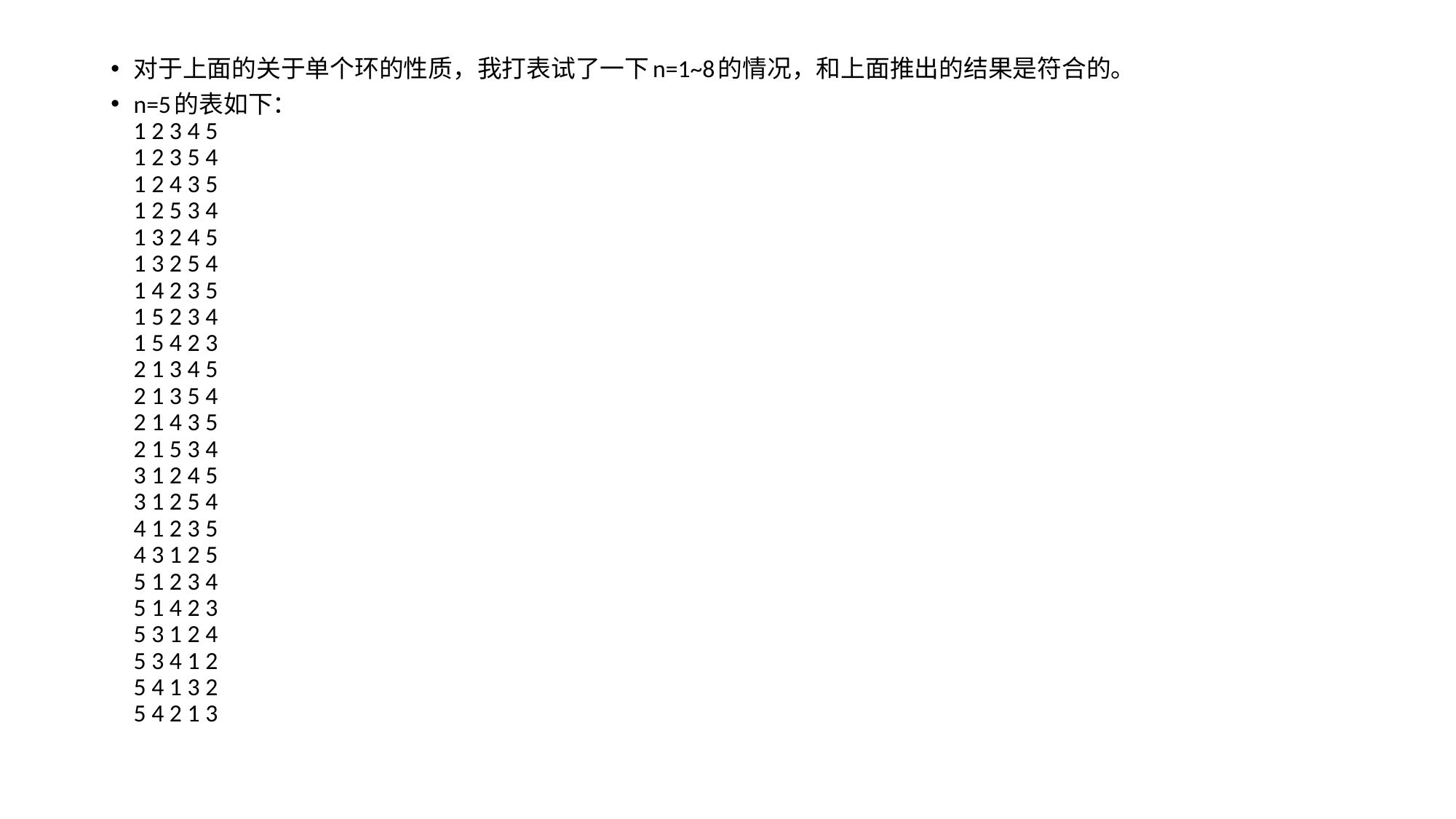

对于上面的关于单个环的性质，我打表试了一下n=1~8的情况，和上面推出的结果是符合的。
n=5的表如下：
1 2 3 4 5
1 2 3 5 4
1 2 4 3 5
1 2 5 3 4
1 3 2 4 5
1 3 2 5 4
1 4 2 3 5
1 5 2 3 4
1 5 4 2 3
2 1 3 4 5
2 1 3 5 4
2 1 4 3 5
2 1 5 3 4
3 1 2 4 5
3 1 2 5 4
4 1 2 3 5
4 3 1 2 5
5 1 2 3 4
5 1 4 2 3
5 3 1 2 4
5 3 4 1 2
5 4 1 3 2
5 4 2 1 3